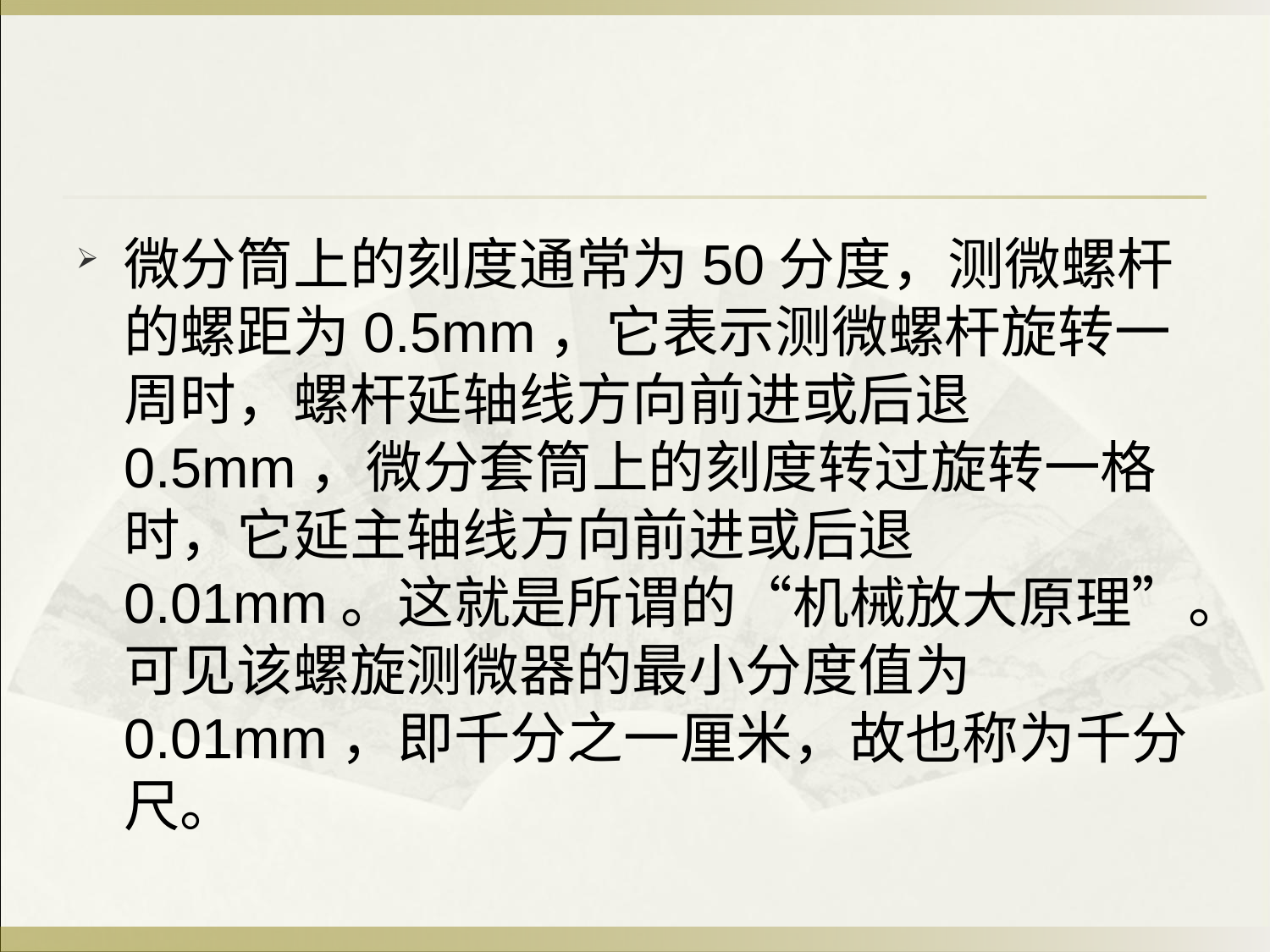

微分筒上的刻度通常为50分度，测微螺杆的螺距为0.5mm，它表示测微螺杆旋转一周时，螺杆延轴线方向前进或后退0.5mm，微分套筒上的刻度转过旋转一格时，它延主轴线方向前进或后退 0.01mm。这就是所谓的“机械放大原理”。可见该螺旋测微器的最小分度值为0.01mm，即千分之一厘米，故也称为千分尺。